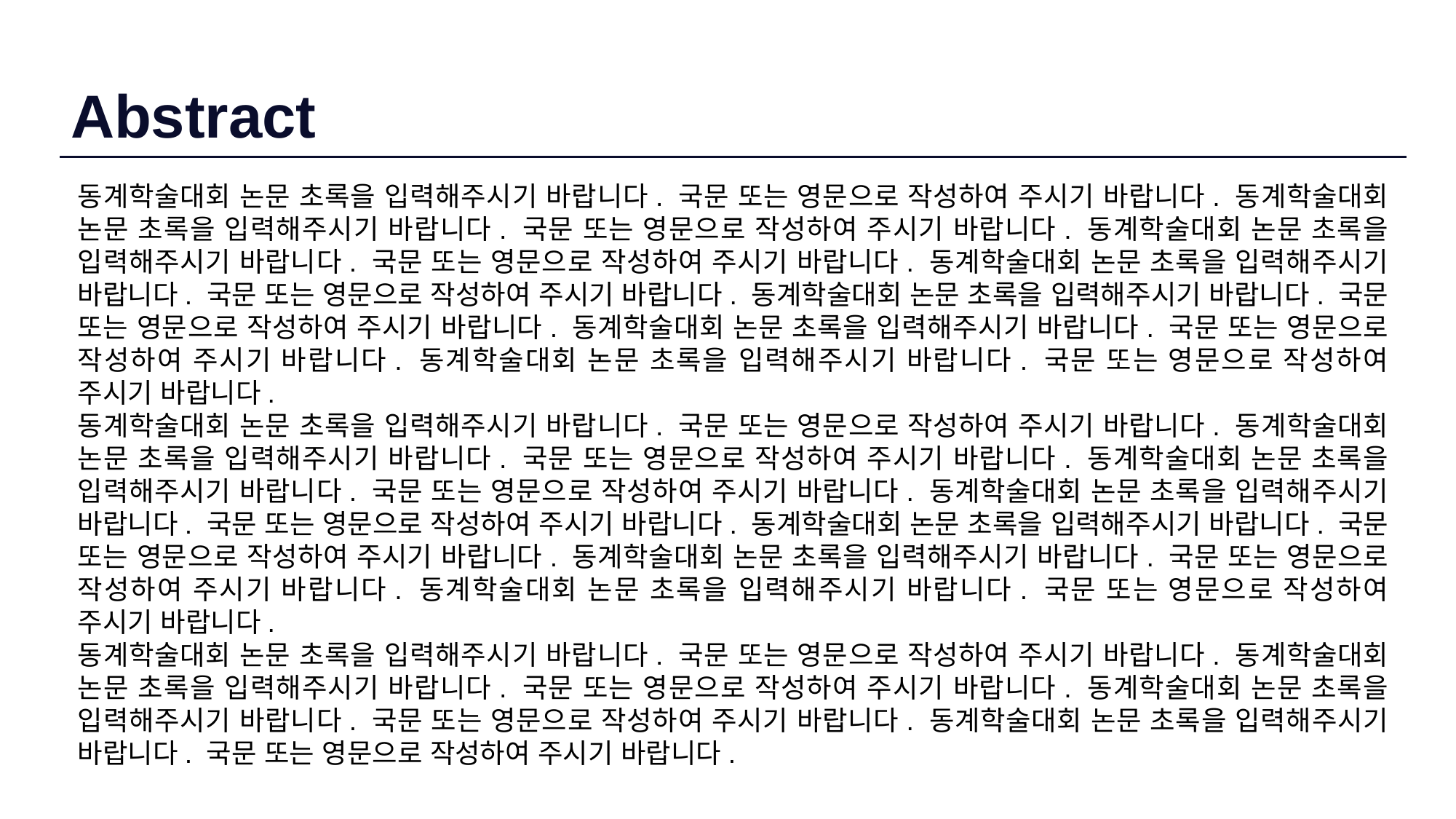

Abstract
동계학술대회 논문 초록을 입력해주시기 바랍니다. 국문 또는 영문으로 작성하여 주시기 바랍니다. 동계학술대회 논문 초록을 입력해주시기 바랍니다. 국문 또는 영문으로 작성하여 주시기 바랍니다. 동계학술대회 논문 초록을 입력해주시기 바랍니다. 국문 또는 영문으로 작성하여 주시기 바랍니다. 동계학술대회 논문 초록을 입력해주시기 바랍니다. 국문 또는 영문으로 작성하여 주시기 바랍니다. 동계학술대회 논문 초록을 입력해주시기 바랍니다. 국문 또는 영문으로 작성하여 주시기 바랍니다. 동계학술대회 논문 초록을 입력해주시기 바랍니다. 국문 또는 영문으로 작성하여 주시기 바랍니다. 동계학술대회 논문 초록을 입력해주시기 바랍니다. 국문 또는 영문으로 작성하여 주시기 바랍니다.
동계학술대회 논문 초록을 입력해주시기 바랍니다. 국문 또는 영문으로 작성하여 주시기 바랍니다. 동계학술대회 논문 초록을 입력해주시기 바랍니다. 국문 또는 영문으로 작성하여 주시기 바랍니다. 동계학술대회 논문 초록을 입력해주시기 바랍니다. 국문 또는 영문으로 작성하여 주시기 바랍니다. 동계학술대회 논문 초록을 입력해주시기 바랍니다. 국문 또는 영문으로 작성하여 주시기 바랍니다. 동계학술대회 논문 초록을 입력해주시기 바랍니다. 국문 또는 영문으로 작성하여 주시기 바랍니다. 동계학술대회 논문 초록을 입력해주시기 바랍니다. 국문 또는 영문으로 작성하여 주시기 바랍니다. 동계학술대회 논문 초록을 입력해주시기 바랍니다. 국문 또는 영문으로 작성하여 주시기 바랍니다.
동계학술대회 논문 초록을 입력해주시기 바랍니다. 국문 또는 영문으로 작성하여 주시기 바랍니다. 동계학술대회 논문 초록을 입력해주시기 바랍니다. 국문 또는 영문으로 작성하여 주시기 바랍니다. 동계학술대회 논문 초록을 입력해주시기 바랍니다. 국문 또는 영문으로 작성하여 주시기 바랍니다. 동계학술대회 논문 초록을 입력해주시기 바랍니다. 국문 또는 영문으로 작성하여 주시기 바랍니다.